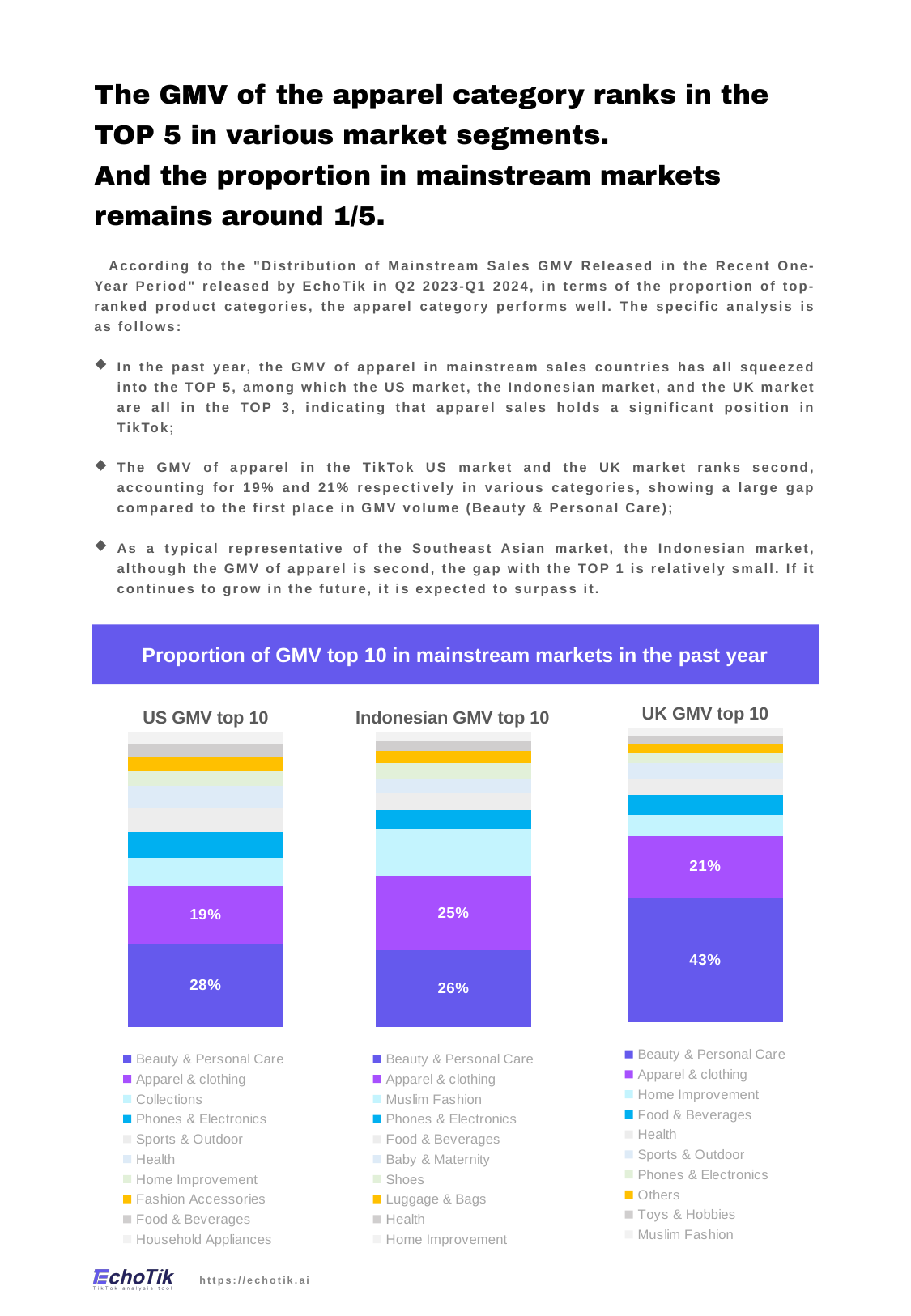

The GMV of the apparel category ranks in the TOP 5 in various market segments.
And the proportion in mainstream markets remains around 1/5.
  According to the "Distribution of Mainstream Sales GMV Released in the Recent One-Year Period" released by EchoTik in Q2 2023-Q1 2024, in terms of the proportion of top-ranked product categories, the apparel category performs well. The specific analysis is as follows:

In the past year, the GMV of apparel in mainstream sales countries has all squeezed into the TOP 5, among which the US market, the Indonesian market, and the UK market are all in the TOP 3, indicating that apparel sales holds a significant position in TikTok;

The GMV of apparel in the TikTok US market and the UK market ranks second, accounting for 19% and 21% respectively in various categories, showing a large gap compared to the first place in GMV volume (Beauty & Personal Care);

As a typical representative of the Southeast Asian market, the Indonesian market, although the GMV of apparel is second, the gap with the TOP 1 is relatively small. If it continues to grow in the future, it is expected to surpass it.
Proportion of GMV top 10 in mainstream markets in the past year
UK GMV top 10
Indonesian GMV top 10
US GMV top 10

### Chart

| Category | Beauty & Personal Care | Apparel & clothing | Home Improvement | Food & Beverages | Health | Sports & Outdoor | Phones & Electronics | Others | Toys & Hobbies | Muslim Fashion |
|---|---|---|---|---|---|---|---|---|---|---|
| 英国 | 0.42518530735235 | 0.208902950821159 | 0.0704274338179507 | 0.0671149047035948 | 0.0557607290483055 | 0.0535279239434543 | 0.0352200801523325 | 0.0301068465126687 | 0.0277177070720746 | 0.0260361165761098 |

### Chart

| Category | Beauty & Personal Care  | Apparel & clothing | Collections | Phones & Electronics | Sports & Outdoor | Health | Home Improvement | Fashion Accessories | Food & Beverages | Household Appliances |
|---|---|---|---|---|---|---|---|---|---|---|
| 美国GWV TOP10 | 0.283209273725215 | 0.194995329409979 | 0.0972541202586495 | 0.085748318820837 | 0.0824992643954596 | 0.0754633646095822 | 0.0503158716427759 | 0.0493377678308886 | 0.0420633893341064 | 0.0391132999725067 |

### Chart

| Category | Beauty & Personal Care | Apparel & clothing | Muslim Fashion | Phones & Electronics | Food & Beverages | Baby & Maternity  | Shoes | Luggage & Bags | Health | Home Improvement |
|---|---|---|---|---|---|---|---|---|---|---|
| 印尼 | 0.261882115612228 | 0.251440543066334 | 0.159881976780976 | 0.0636974916519017 | 0.0571137157236917 | 0.0504925930668475 | 0.0499418358403836 | 0.0420482226258822 | 0.0321644384773613 | 0.0313370671543945 |